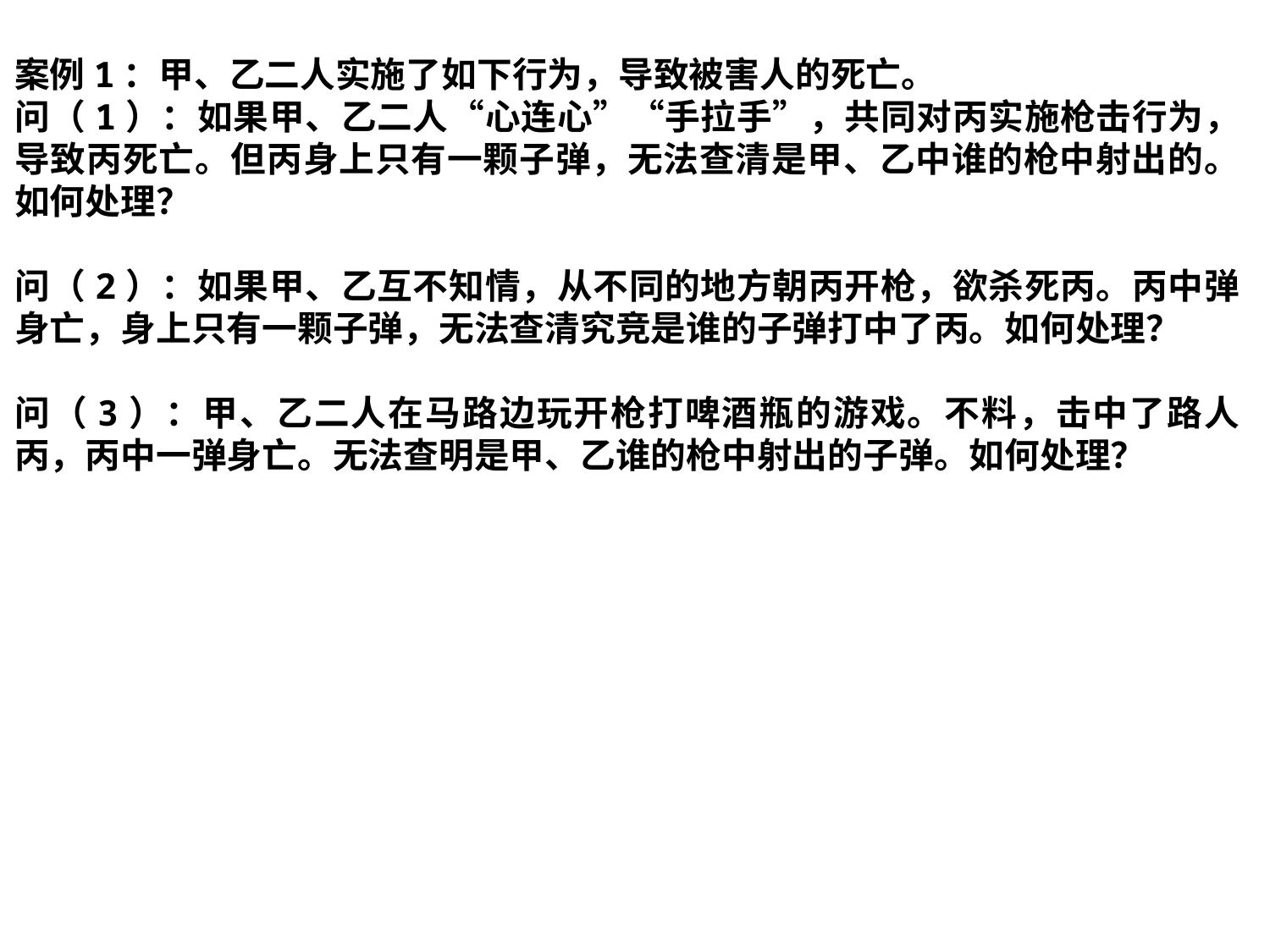

案例1：甲、乙二人实施了如下行为，导致被害人的死亡。
问（1）：如果甲、乙二人“心连心”“手拉手”，共同对丙实施枪击行为，导致丙死亡。但丙身上只有一颗子弹，无法查清是甲、乙中谁的枪中射出的。如何处理？

问（2）：如果甲、乙互不知情，从不同的地方朝丙开枪，欲杀死丙。丙中弹身亡，身上只有一颗子弹，无法查清究竞是谁的子弹打中了丙。如何处理？

问（3）：甲、乙二人在马路边玩开枪打啤酒瓶的游戏。不料，击中了路人丙，丙中一弹身亡。无法查明是甲、乙谁的枪中射出的子弹。如何处理？